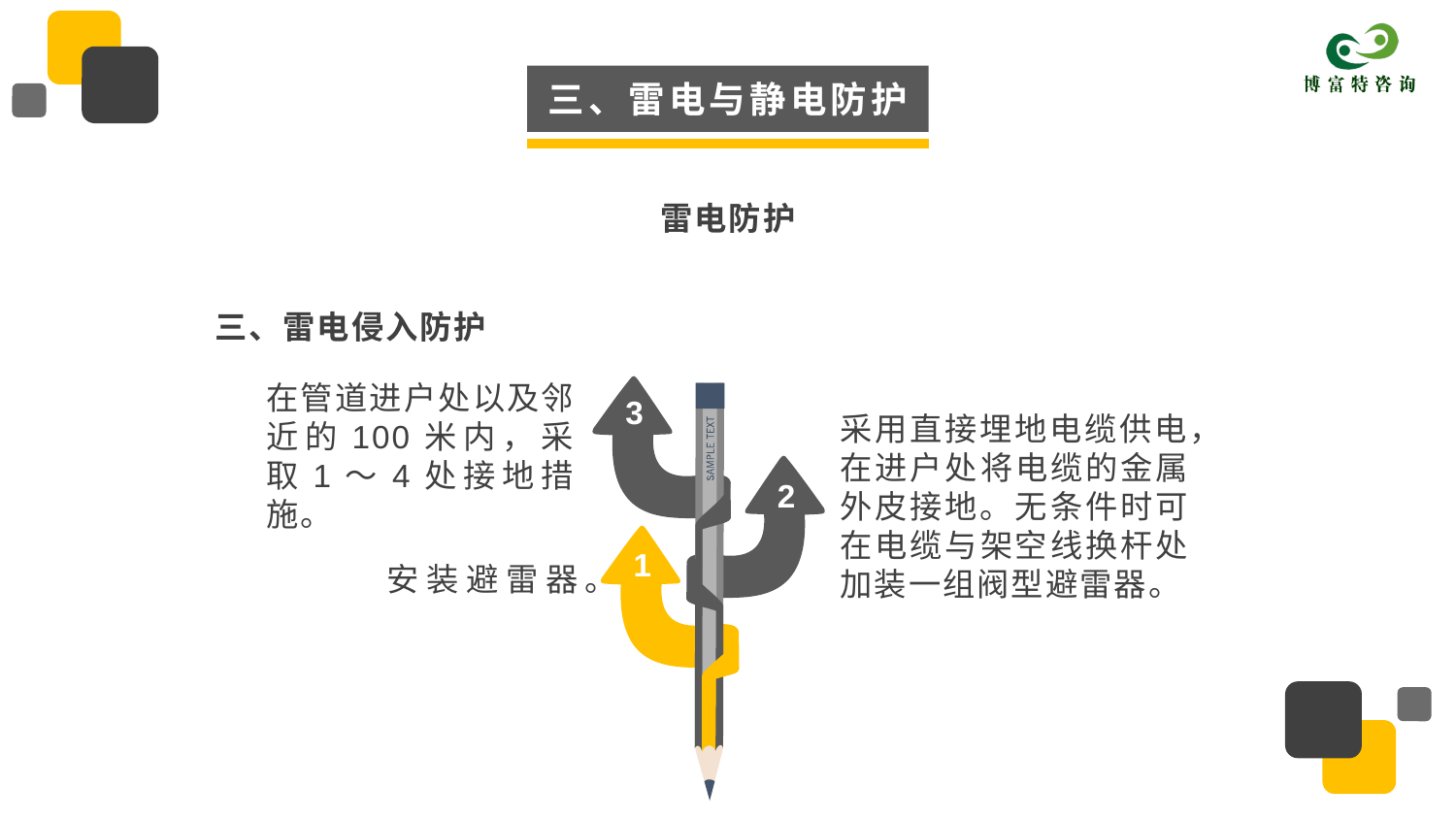

三、雷电与静电防护
雷电防护
三、雷电侵入防护
在管道进户处以及邻近的100米内，采取1～4处接地措施。

3
2
1
采用直接埋地电缆供电，在进户处将电缆的金属外皮接地。无条件时可在电缆与架空线换杆处加装一组阀型避雷器。
安装避雷器。